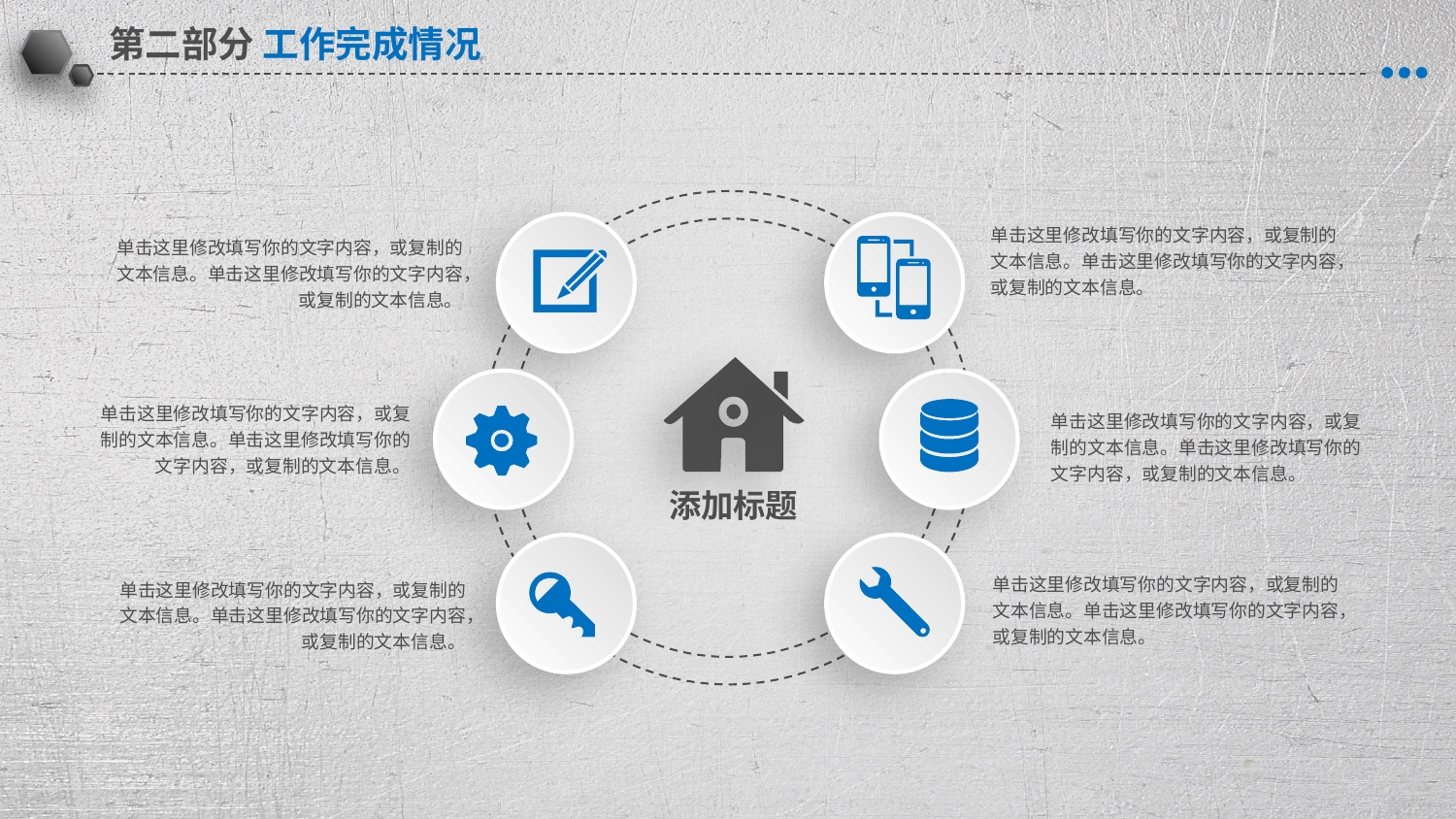

单击这里修改填写你的文字内容，或复制的文本信息。单击这里修改填写你的文字内容，或复制的文本信息。

单击这里修改填写你的文字内容，或复制的文本信息。单击这里修改填写你的文字内容，或复制的文本信息。

单击这里修改填写你的文字内容，或复制的文本信息。单击这里修改填写你的文字内容，或复制的文本信息。

单击这里修改填写你的文字内容，或复制的文本信息。单击这里修改填写你的文字内容，或复制的文本信息。

添加标题

单击这里修改填写你的文字内容，或复制的文本信息。单击这里修改填写你的文字内容，或复制的文本信息。

单击这里修改填写你的文字内容，或复制的文本信息。单击这里修改填写你的文字内容，或复制的文本信息。